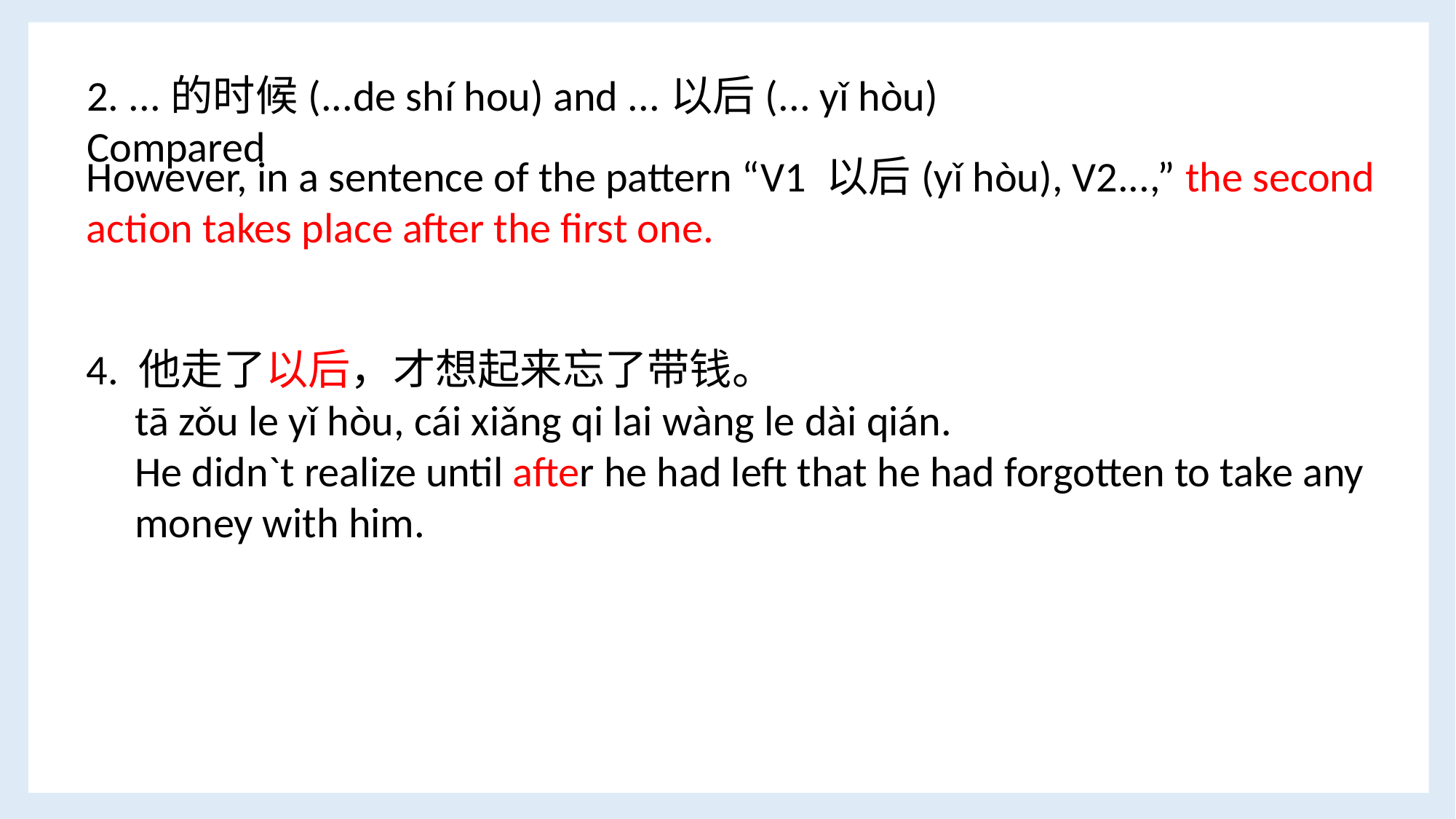

2. ...的时候(...de shí hou) and ...以后(... yǐ hòu) Compared
However, in a sentence of the pattern “V1 以后(yǐ hòu), V2...,” the second action takes place after the first one.
4. 他走了以后，才想起来忘了带钱。
     tā zǒu le yǐ hòu, cái xiǎng qi lai wàng le dài qián.
     He didn`t realize until after he had left that he had forgotten to take any
     money with him.